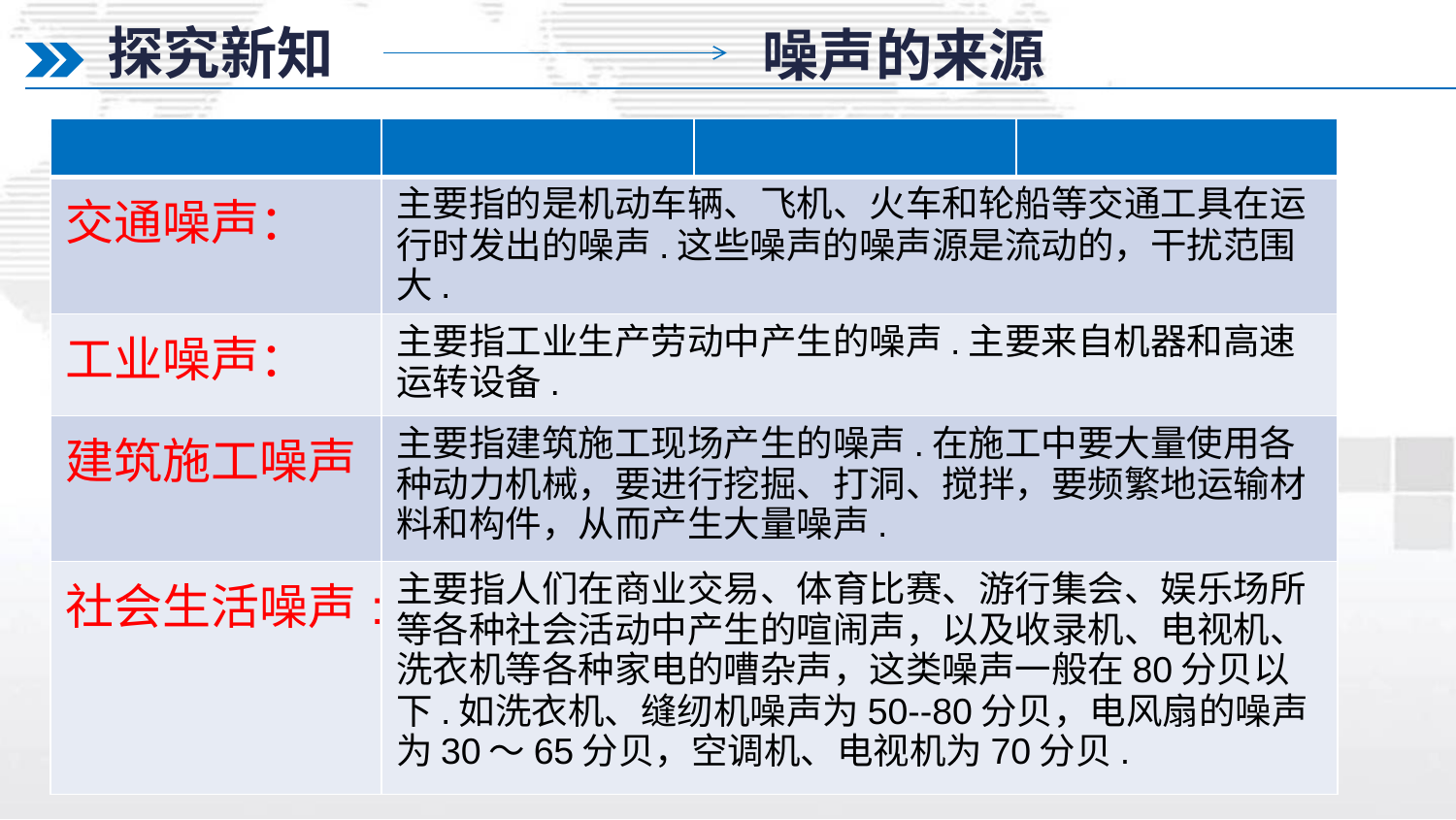

# 探究新知
噪声的来源
|  |  |  |  |
| --- | --- | --- | --- |
| 交通噪声： | 主要指的是机动车辆、飞机、火车和轮船等交通工具在运行时发出的噪声.这些噪声的噪声源是流动的，干扰范围大. |  |  |
| 工业噪声： | 主要指工业生产劳动中产生的噪声.主要来自机器和高速运转设备. |  |  |
| 建筑施工噪声 | 主要指建筑施工现场产生的噪声.在施工中要大量使用各种动力机械，要进行挖掘、打洞、搅拌，要频繁地运输材料和构件，从而产生大量噪声. |  |  |
| 社会生活噪声: | 主要指人们在商业交易、体育比赛、游行集会、娱乐场所等各种社会活动中产生的喧闹声，以及收录机、电视机、洗衣机等各种家电的嘈杂声，这类噪声一般在80分贝以下.如洗衣机、缝纫机噪声为50--80分贝，电风扇的噪声为30～65分贝，空调机、电视机为70分贝. |  |  |